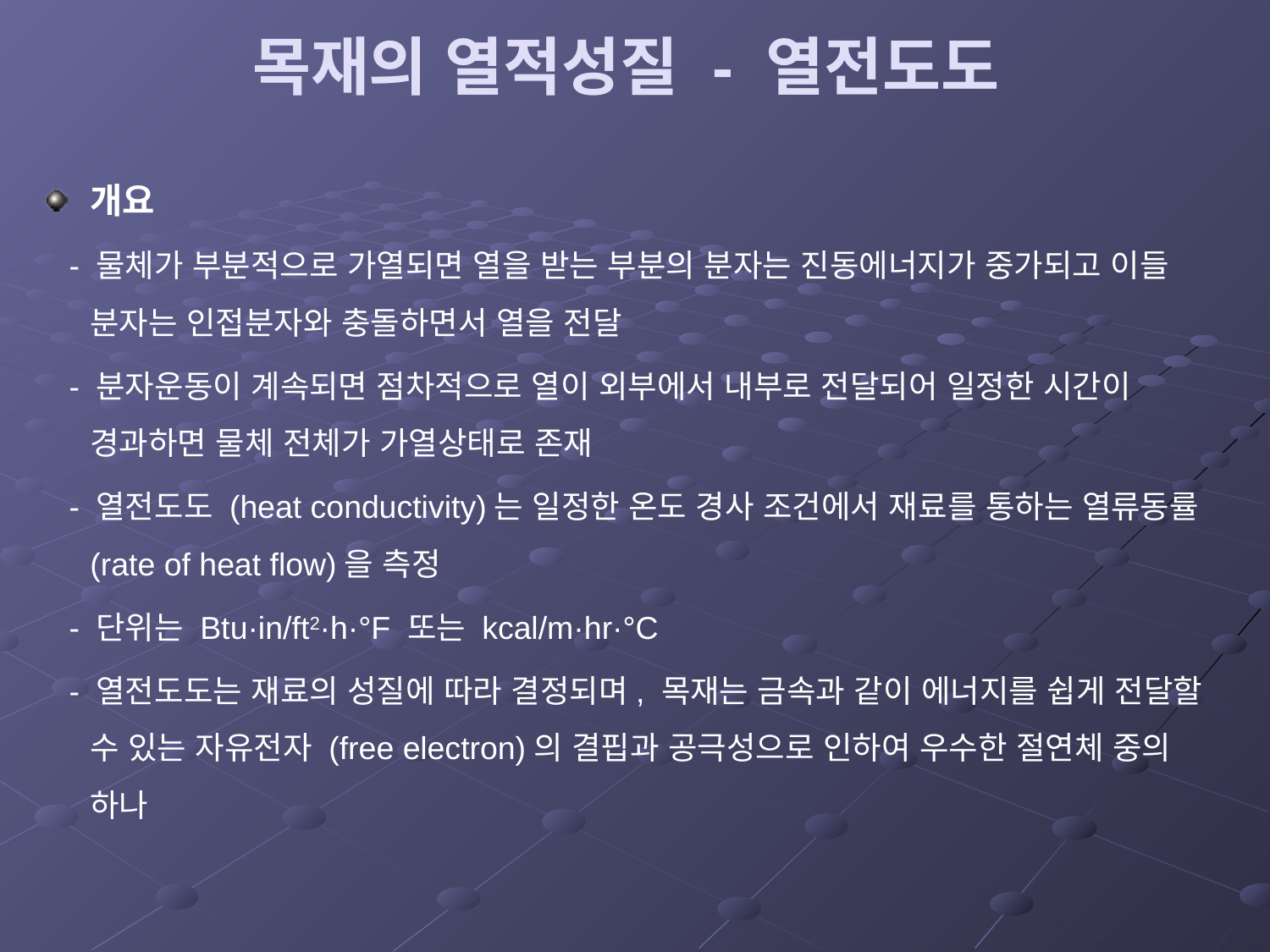

# 목재의 열적성질 - 열전도도
개요
   - 물체가 부분적으로 가열되면 열을 받는 부분의 분자는 진동에너지가 중가되고 이들 분자는 인접분자와 충돌하면서 열을 전달
   - 분자운동이 계속되면 점차적으로 열이 외부에서 내부로 전달되어 일정한 시간이 경과하면 물체 전체가 가열상태로 존재
   - 열전도도 (heat conductivity)는 일정한 온도 경사 조건에서 재료를 통하는 열류동률 (rate of heat flow)을 측정
   - 단위는 Btu·in/ft2·h·°F 또는 kcal/m·hr·°C
   - 열전도도는 재료의 성질에 따라 결정되며, 목재는 금속과 같이 에너지를 쉽게 전달할 수 있는 자유전자 (free electron)의 결핍과 공극성으로 인하여 우수한 절연체 중의 하나